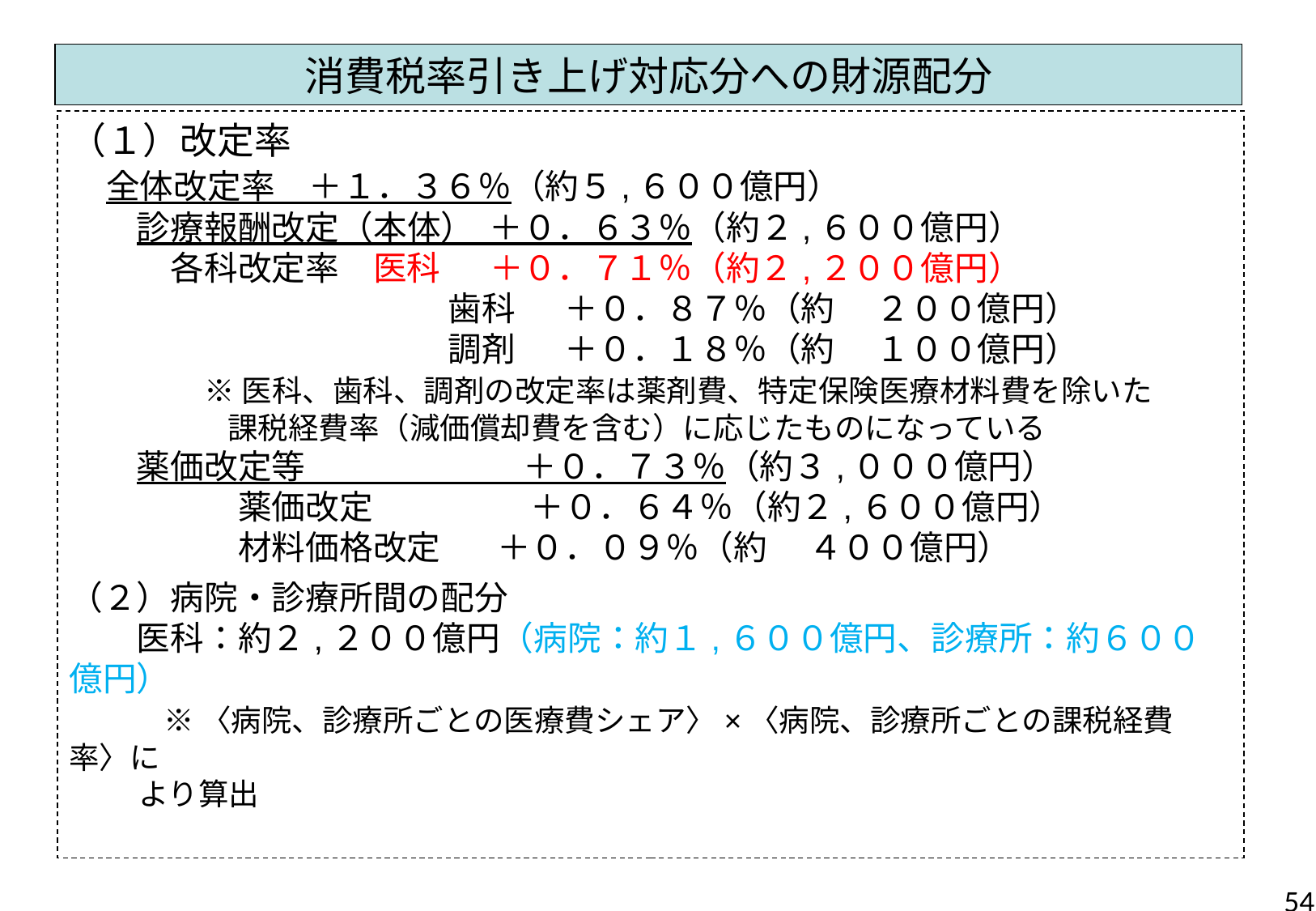

消費税率引き上げ対応分への財源配分
（１）改定率
　全体改定率　＋１．３６％（約５,６００億円）
　　診療報酬改定（本体）  ＋０．６３％（約２,６００億円）
　　　各科改定率　医科　  ＋０．７１％（約２,２００億円）
　　　　　　　　　　　 歯科　  ＋０．８７％（約　 ２００億円）
　　　　　　　　　　　 調剤　  ＋０．１８％（約　 １００億円）
　　　　※ 医科、歯科、調剤の改定率は薬剤費、特定保険医療材料費を除いた
　　　　　 課税経費率（減価償却費を含む）に応じたものになっている
　　薬価改定等　　　　　　  ＋０．７３％（約３,０００億円）
　　　　　薬価改定　　　　   ＋０．６４％（約２,６００億円）
　　　　　材料価格改定　   ＋０．０９％（約　 ４００億円）
（２）病院・診療所間の配分
　　医科：約２,２００億円（病院：約１,６００億円、診療所：約６００億円）
　　　※ 〈病院、診療所ごとの医療費シェア〉×〈病院、診療所ごとの課税経費率〉に
         より算出

54